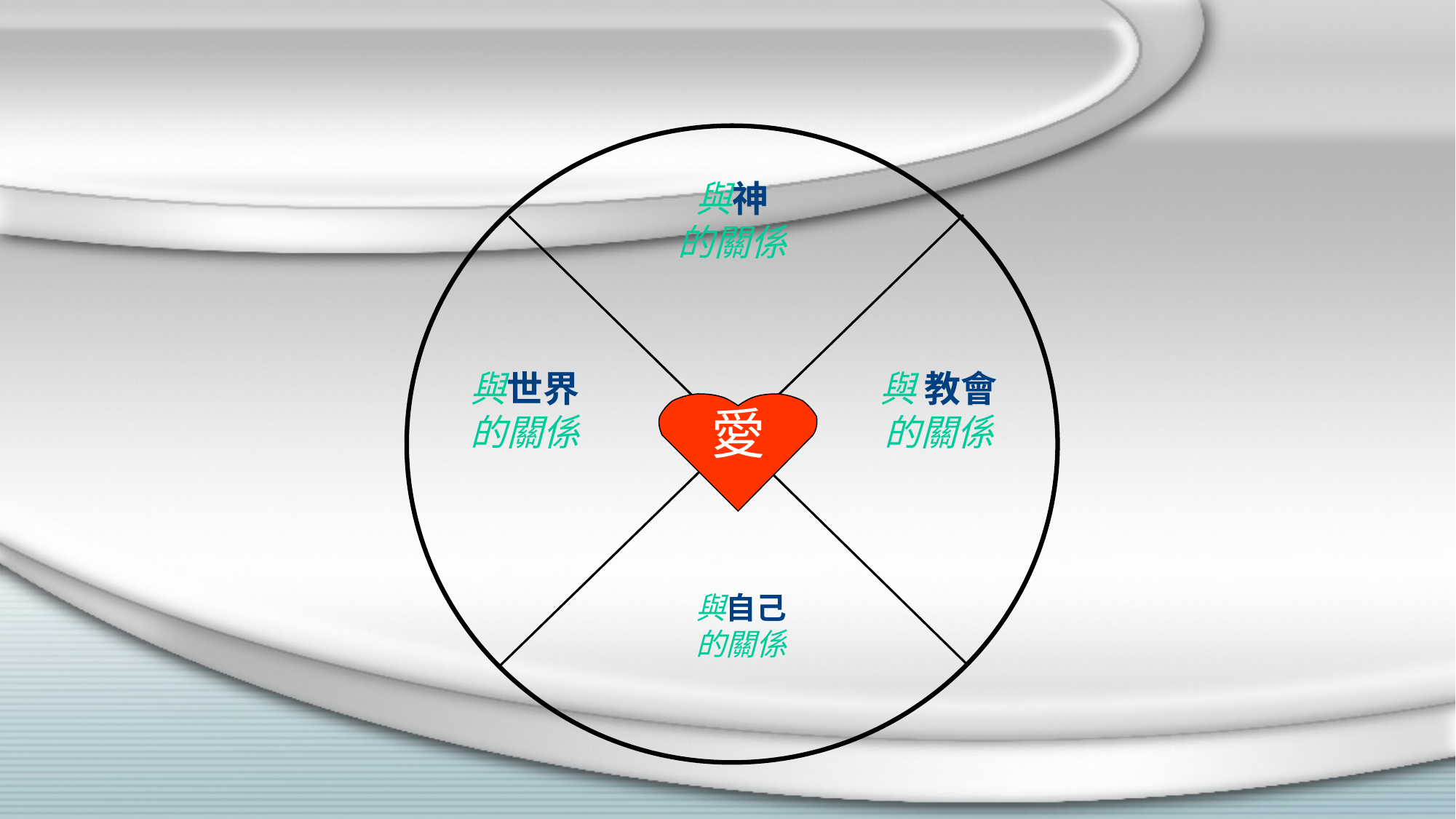

與神
的關係

與世界
的關係
與 教會
的關係

  愛
與自己
的關係